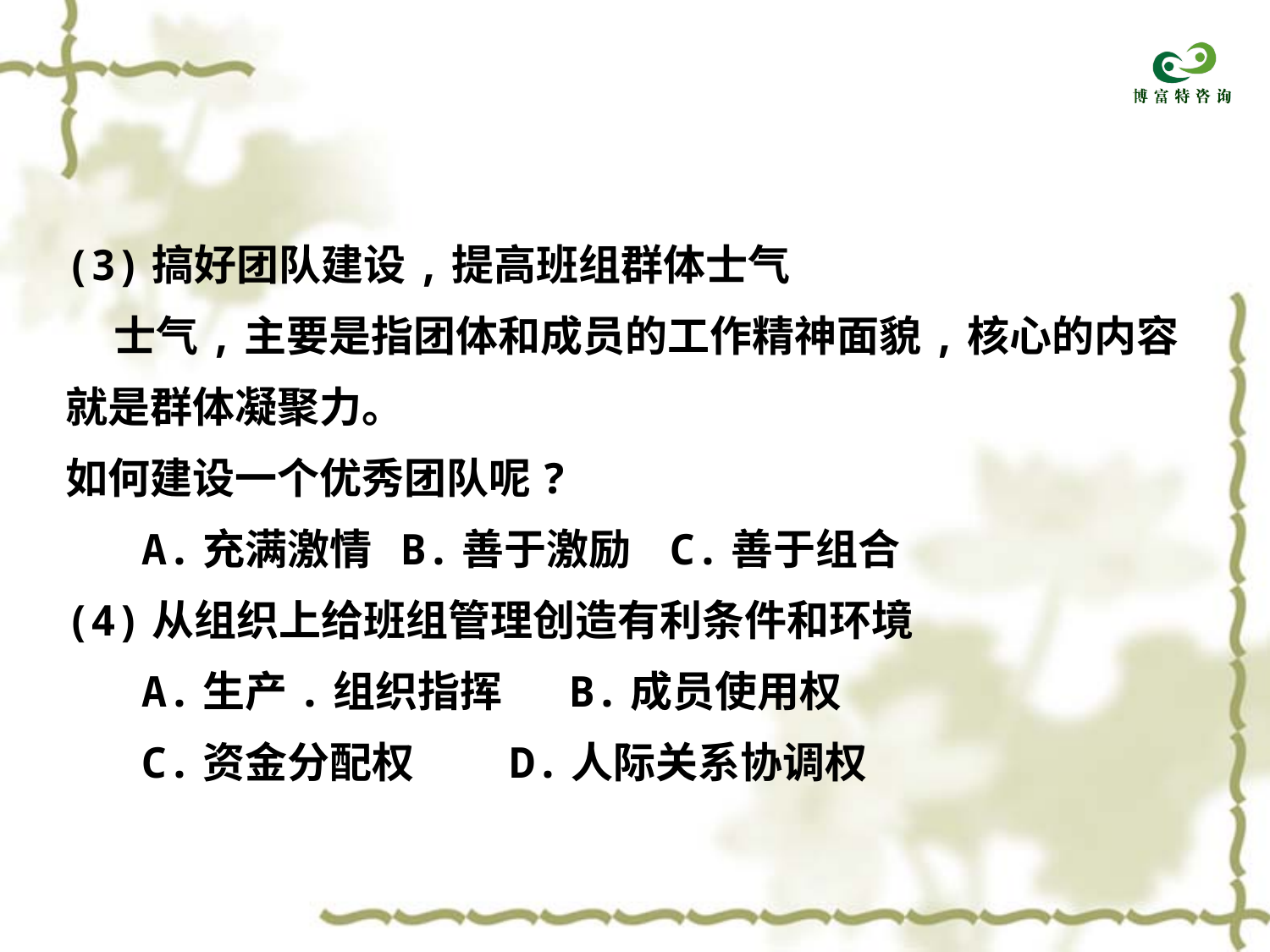

(3)搞好团队建设,提高班组群体士气
    士气,主要是指团体和成员的工作精神面貌,核心的内容
就是群体凝聚力。
如何建设一个优秀团队呢?
   A.充满激情  B.善于激励   C.善于组合
(4)从组织上给班组管理创造有利条件和环境
   A.生产.组织指挥      B.成员使用权
   C.资金分配权         D.人际关系协调权